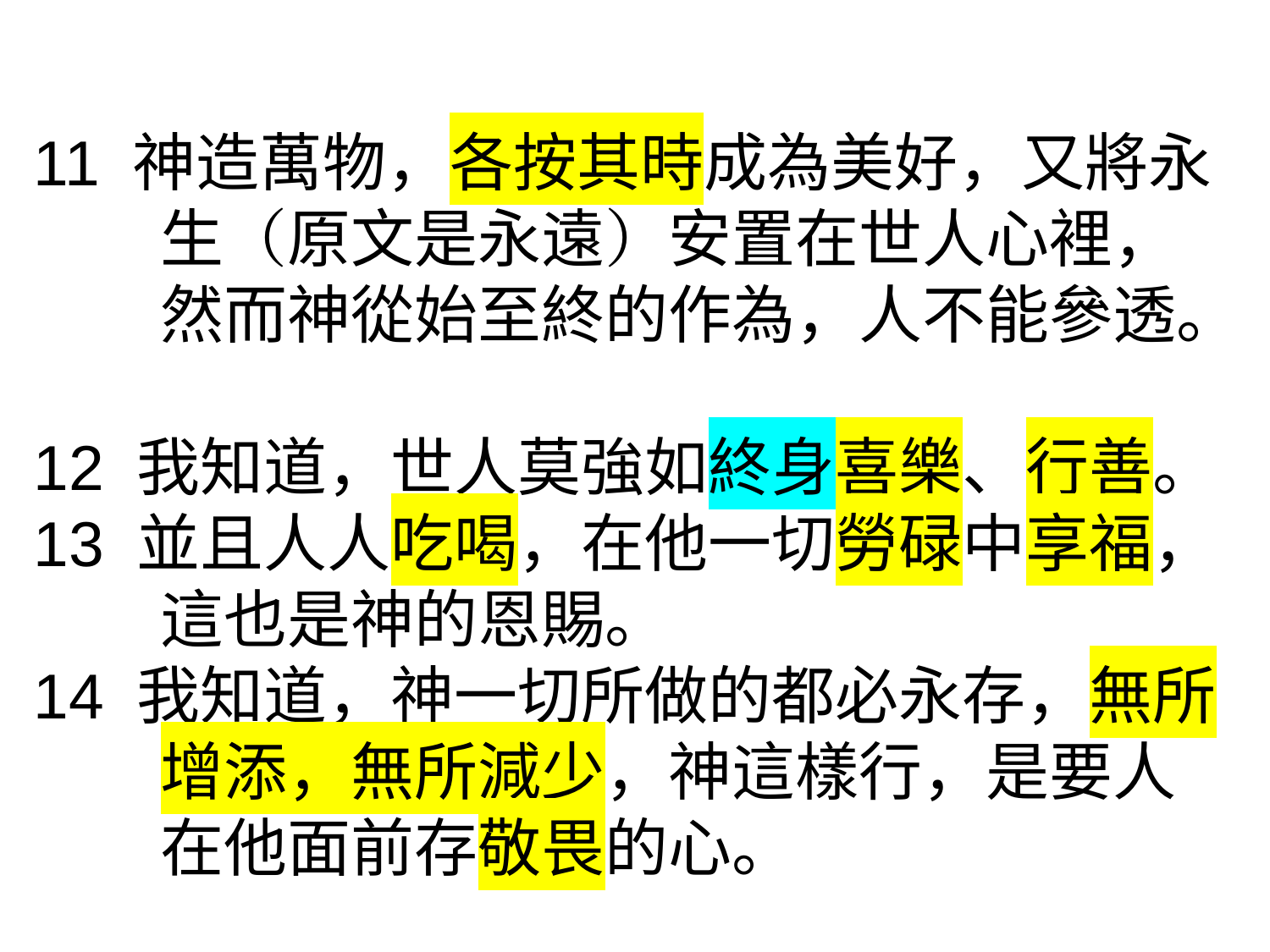

11 神造萬物，各按其時成為美好，又將永	生（原文是永遠）安置在世人心裡，	然而神從始至終的作為，人不能參透。
12 我知道，世人莫強如終身喜樂、行善。 13 並且人人吃喝，在他一切勞碌中享福，	這也是神的恩賜。
14 我知道，神一切所做的都必永存，無所	增添，無所減少，神這樣行，是要人	在他面前存敬畏的心。